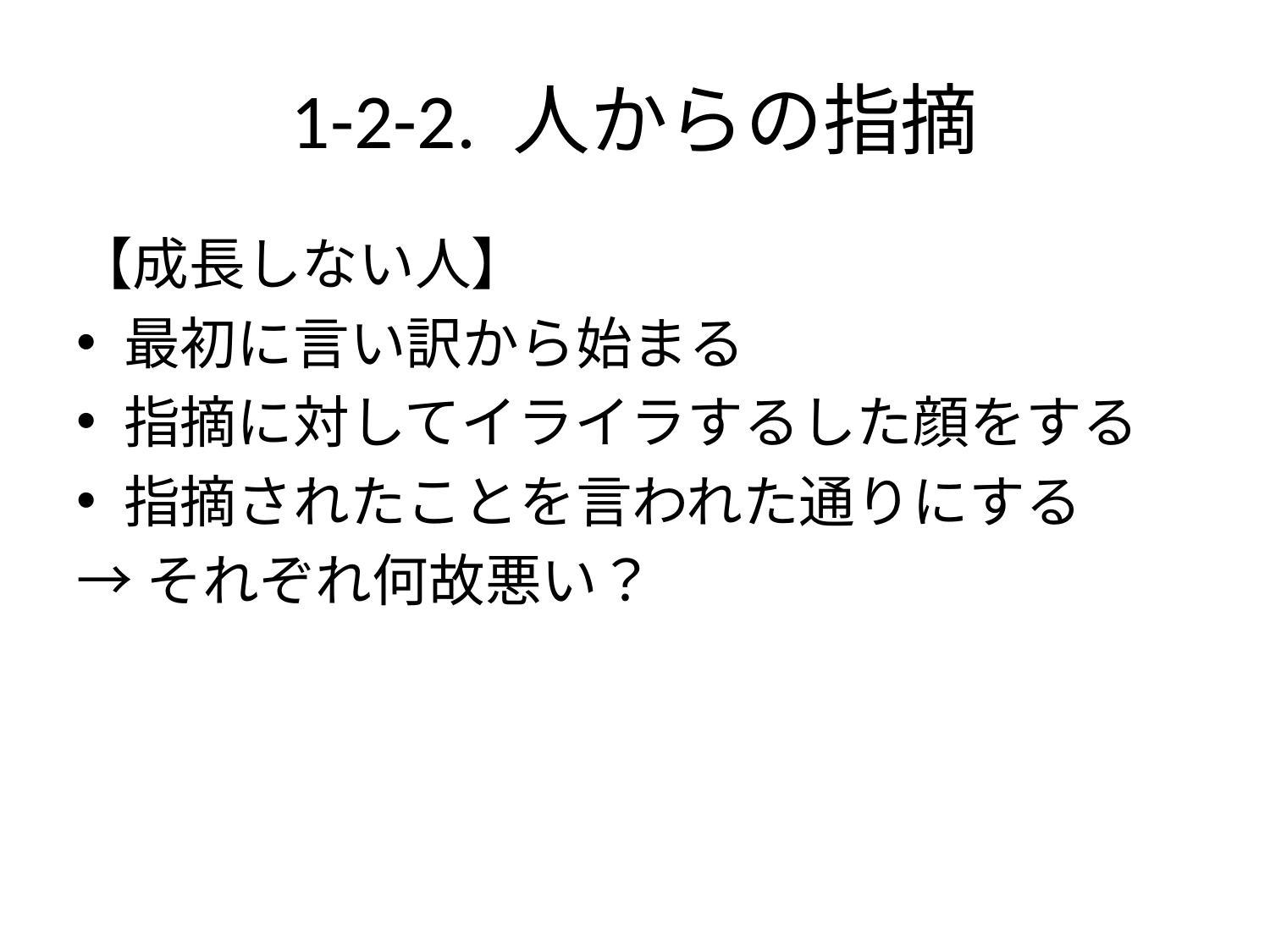

# 1-2-2. 人からの指摘
【成長しない人】
最初に言い訳から始まる
指摘に対してイライラするした顔をする
指摘されたことを言われた通りにする
→それぞれ何故悪い？